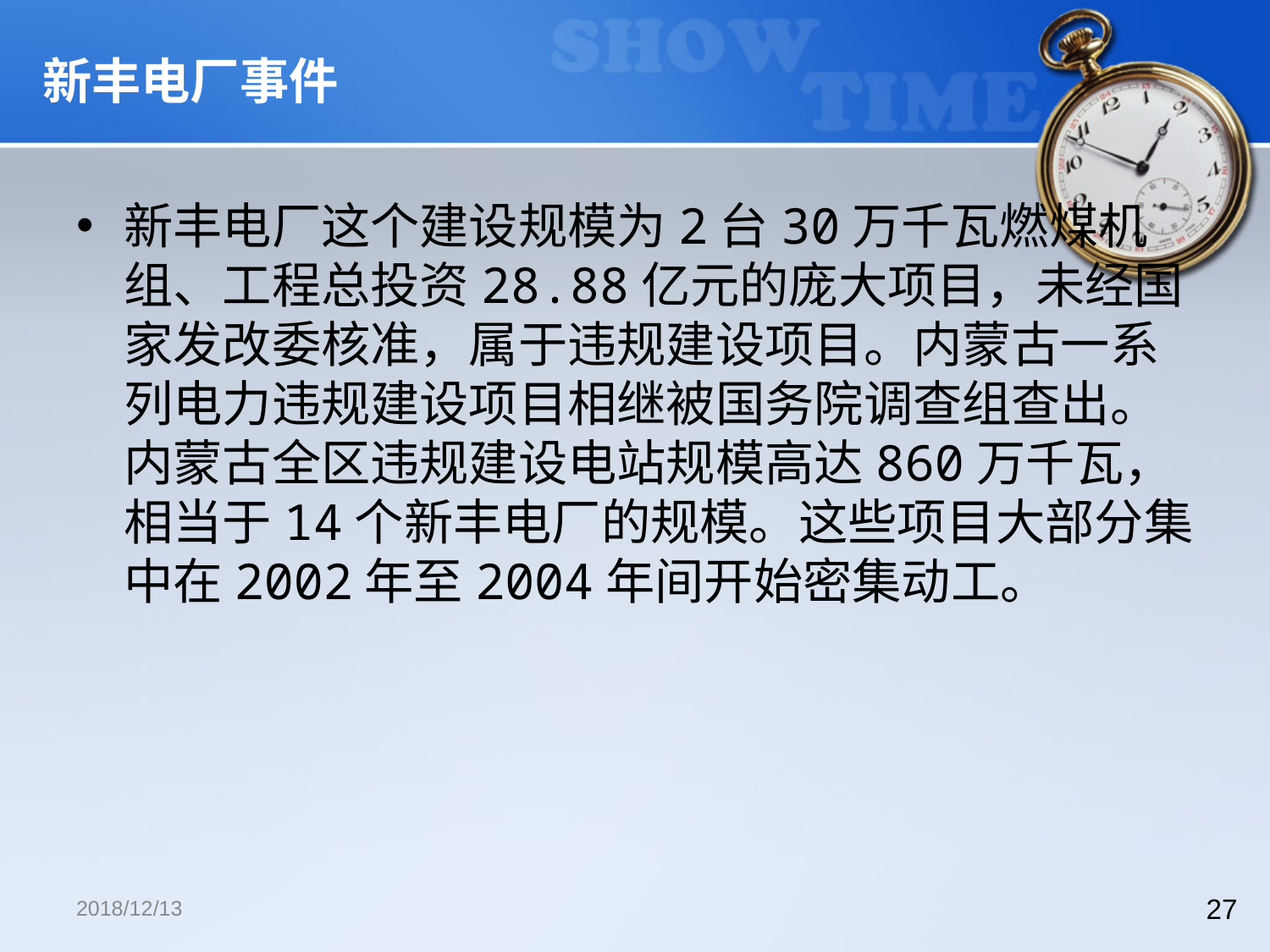

# 新丰电厂事件
新丰电厂这个建设规模为2台30万千瓦燃煤机组、工程总投资28.88亿元的庞大项目，未经国家发改委核准，属于违规建设项目。内蒙古一系列电力违规建设项目相继被国务院调查组查出。内蒙古全区违规建设电站规模高达860万千瓦，相当于14个新丰电厂的规模。这些项目大部分集中在2002年至2004年间开始密集动工。
2018/12/13
27